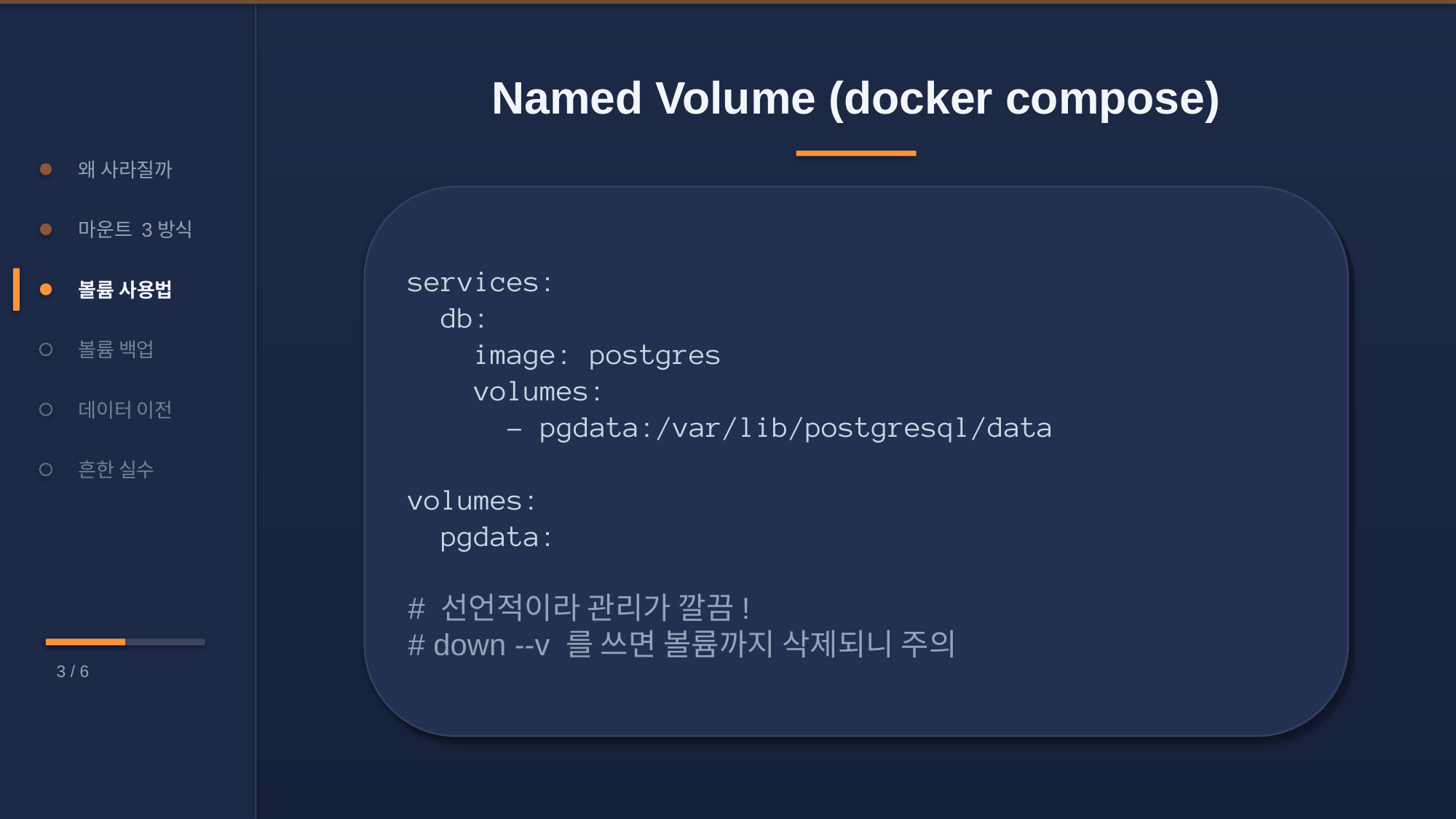

Named Volume (docker compose)
왜 사라질까

마운트 3방식
services:
  db:
    image: postgres
    volumes:
      - pgdata:/var/lib/postgresql/data

volumes:
  pgdata:

# 선언적이라 관리가 깔끔!
# down --v 를 쓰면 볼륨까지 삭제되니 주의

볼륨 사용법

볼륨 백업

데이터 이전

흔한 실수

3 / 6